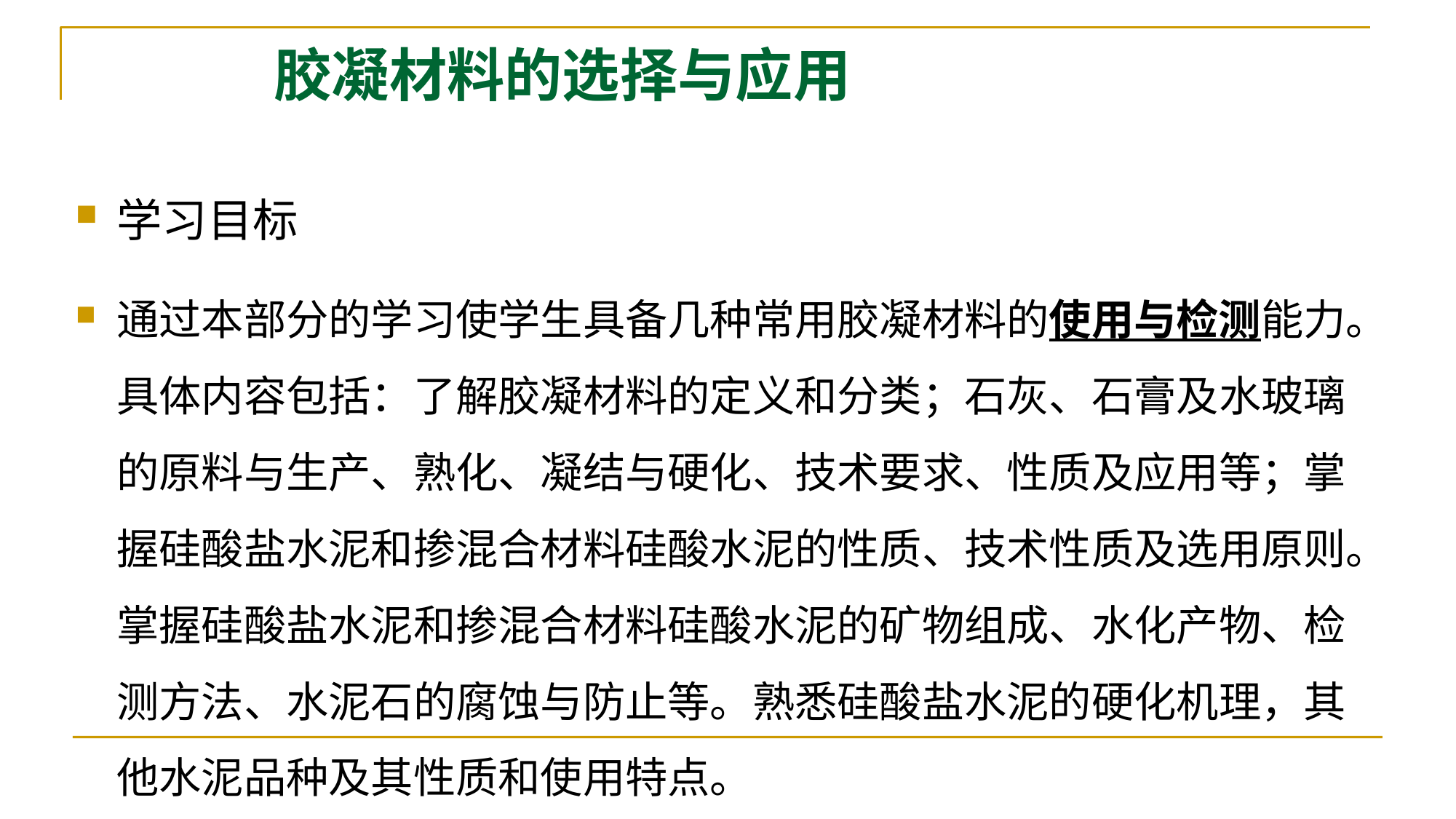

# 胶凝材料的选择与应用
学习目标
通过本部分的学习使学生具备几种常用胶凝材料的使用与检测能力。具体内容包括：了解胶凝材料的定义和分类；石灰、石膏及水玻璃的原料与生产、熟化、凝结与硬化、技术要求、性质及应用等；掌握硅酸盐水泥和掺混合材料硅酸水泥的性质、技术性质及选用原则。掌握硅酸盐水泥和掺混合材料硅酸水泥的矿物组成、水化产物、检测方法、水泥石的腐蚀与防止等。熟悉硅酸盐水泥的硬化机理，其他水泥品种及其性质和使用特点。